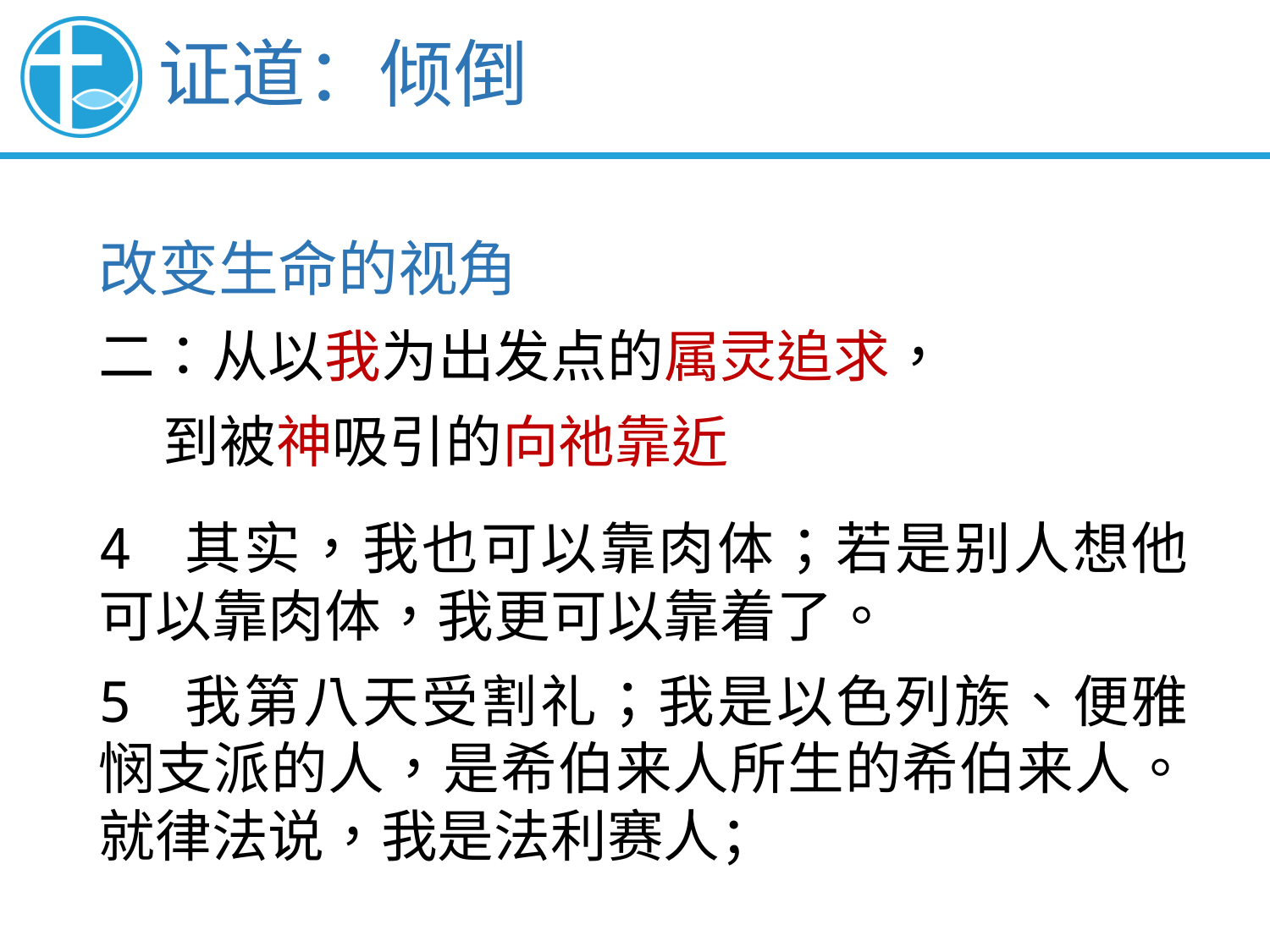

证道：倾倒
改变生命的视角
二：从以我为出发点的属灵追求，
    到被神吸引的向祂靠近
4 其实，我也可以靠肉体；若是别人想他可以靠肉体，我更可以靠着了。
5 我第八天受割礼；我是以色列族、便雅悯支派的人，是希伯来人所生的希伯来人。就律法说，我是法利赛人；